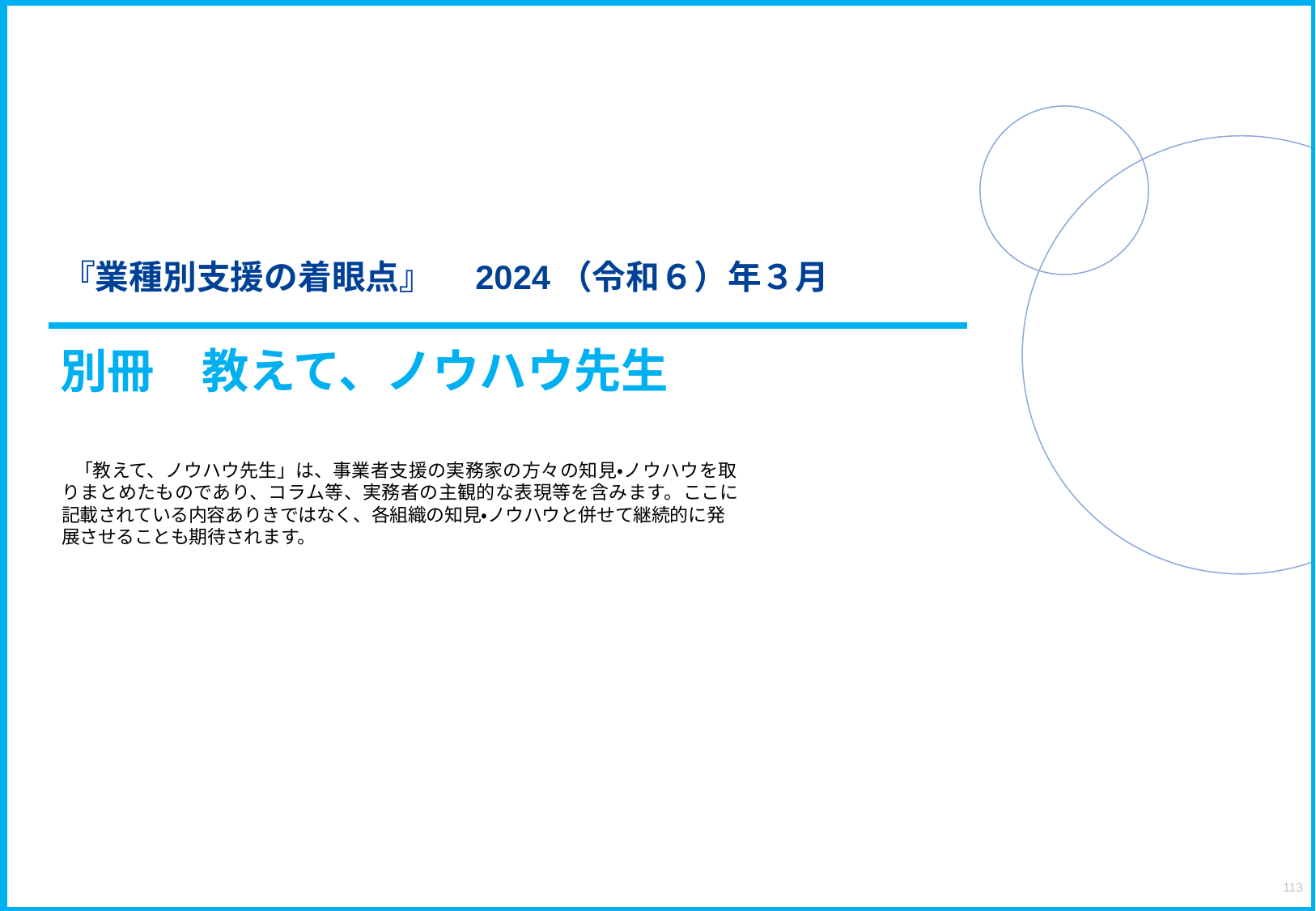

『業種別支援の着眼点』　2024（令和６）年３月
別冊　教えて、ノウハウ先生
  「教えて、ノウハウ先生」は、事業者支援の実務家の方々の知見・ノウハウを取りまとめたものであり、コラム等、実務者の主観的な表現等を含みます。ここに記載されている内容ありきではなく、各組織の知見・ノウハウと併せて継続的に発展させることも期待されます。
113